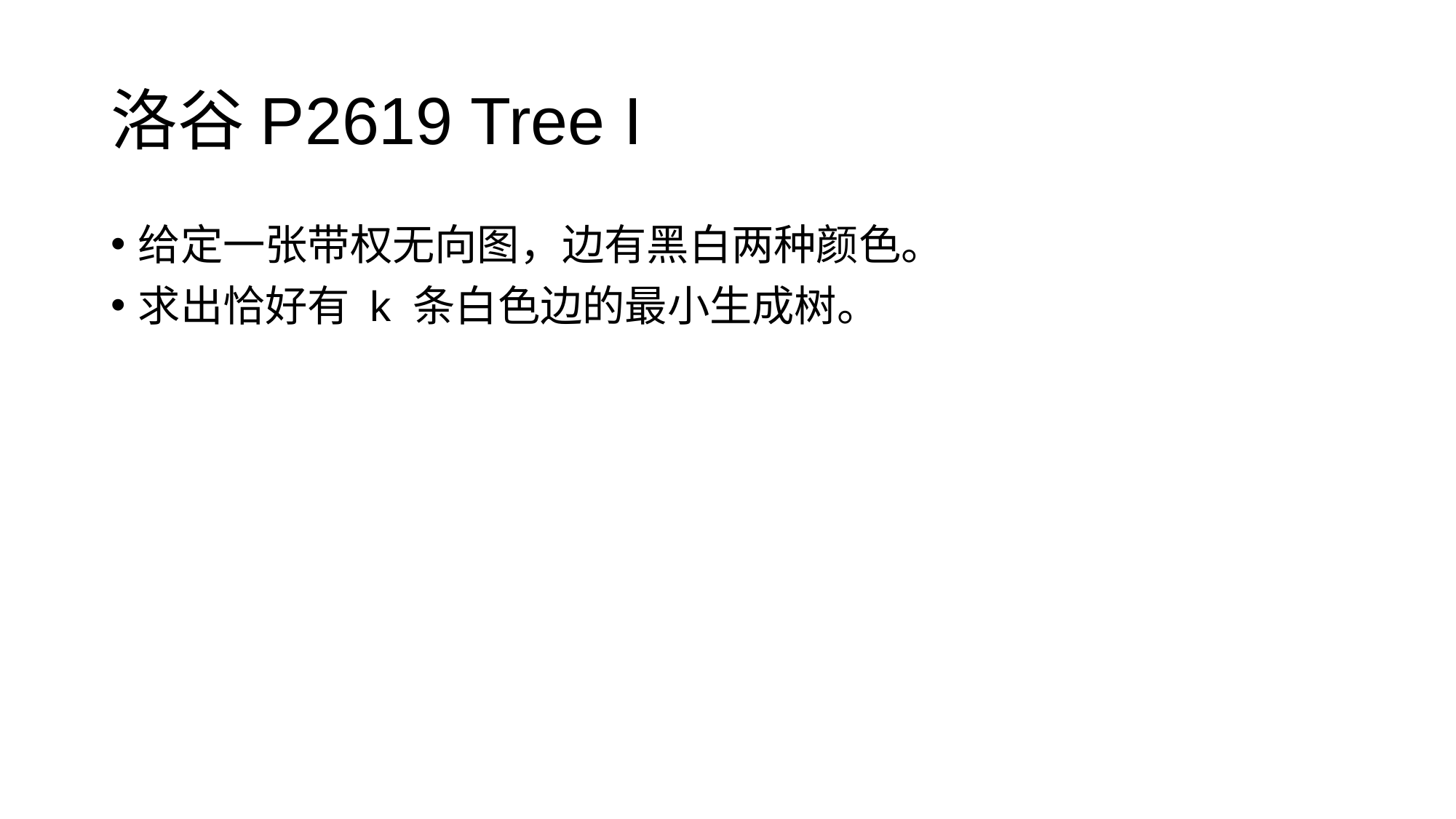

# 洛谷P2619 Tree I
给定一张带权无向图，边有黑白两种颜色。
求出恰好有 k 条白色边的最小生成树。